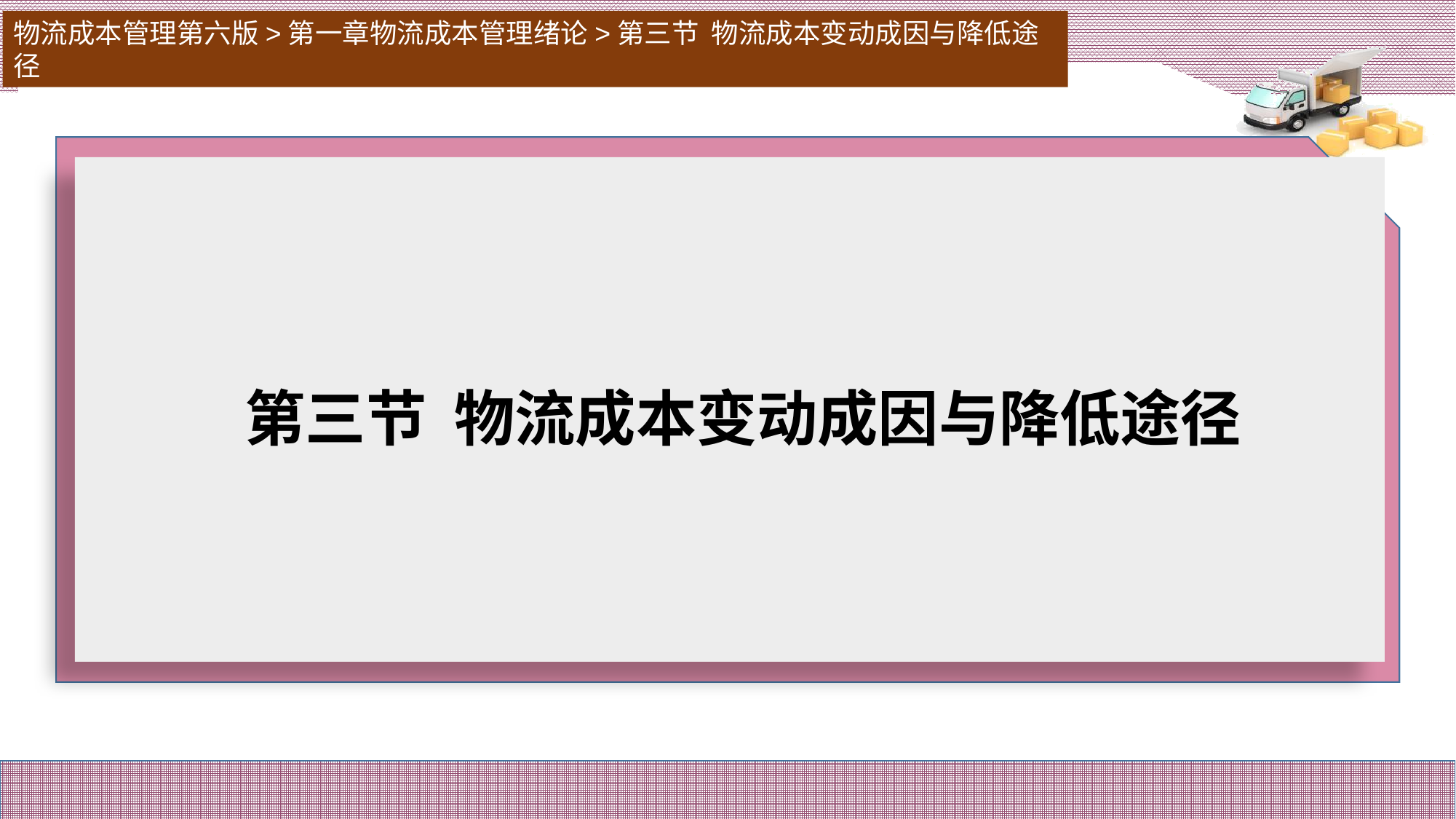

物流成本管理第六版>第一章物流成本管理绪论>第三节  物流成本变动成因与降低途径
# 第三节  物流成本变动成因与降低途径